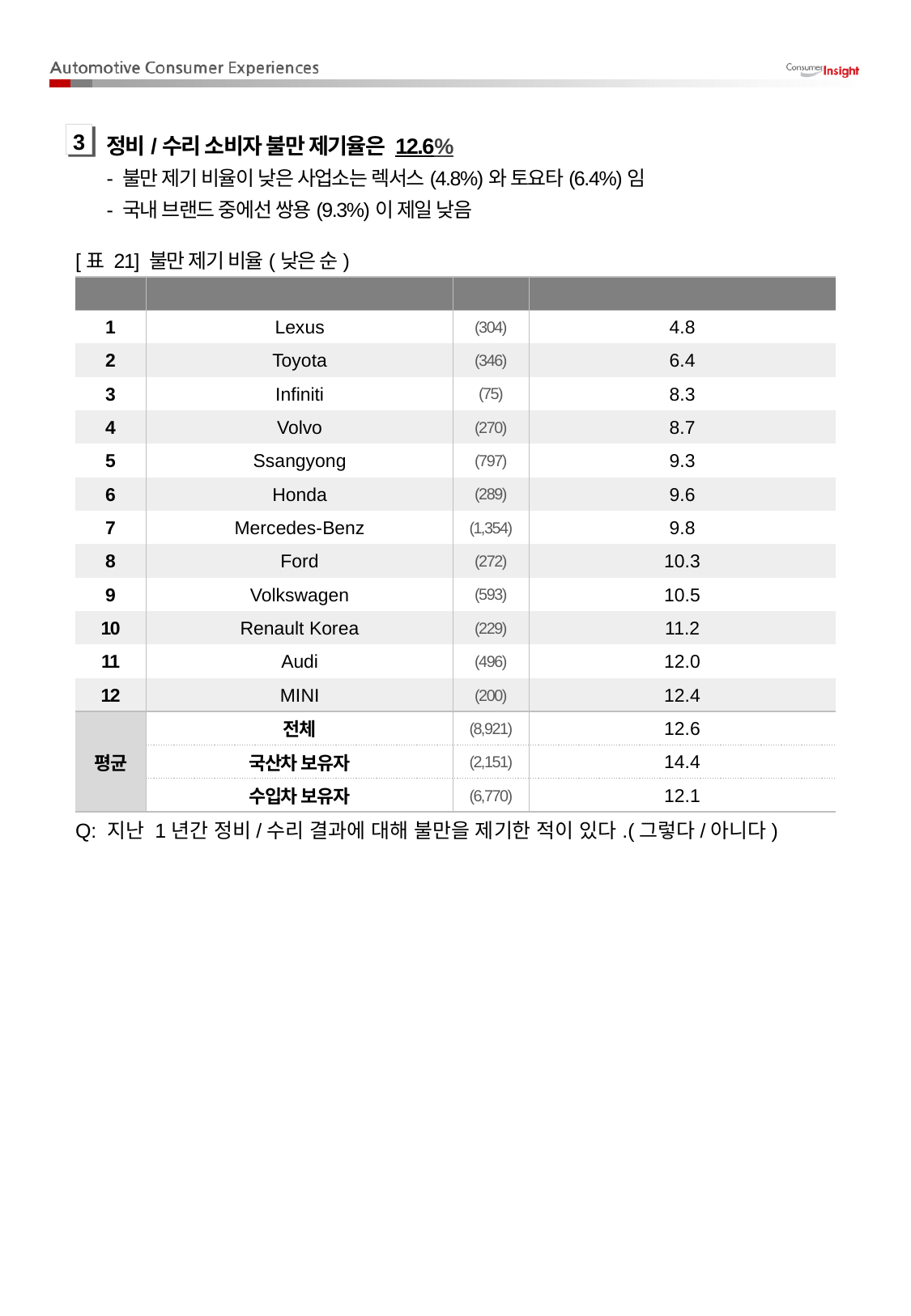

정비/수리 소비자 불만 제기율은 12.6%
- 불만 제기 비율이 낮은 사업소는 렉서스(4.8%)와 토요타(6.4%)임
- 국내 브랜드 중에선 쌍용(9.3%)이 제일 낮음
3
[표 21] 불만 제기 비율(낮은 순)
| Rank | Brand | (N) | 불만 제기 비율(%) |
| --- | --- | --- | --- |
| 1 | Lexus | (304) | 4.8 |
| 2 | Toyota | (346) | 6.4 |
| 3 | Infiniti | (75) | 8.3 |
| 4 | Volvo | (270) | 8.7 |
| 5 | Ssangyong | (797) | 9.3 |
| 6 | Honda | (289) | 9.6 |
| 7 | Mercedes-Benz | (1,354) | 9.8 |
| 8 | Ford | (272) | 10.3 |
| 9 | Volkswagen | (593) | 10.5 |
| 10 | Renault Korea | (229) | 11.2 |
| 11 | Audi | (496) | 12.0 |
| 12 | MINI | (200) | 12.4 |
| 평균 | 전체 | (8,921) | 12.6 |
|  | 국산차 보유자 | (2,151) | 14.4 |
|  | 수입차 보유자 | (6,770) | 12.1 |
Q: 지난 1년간 정비/수리 결과에 대해 불만을 제기한 적이 있다.(그렇다/아니다)